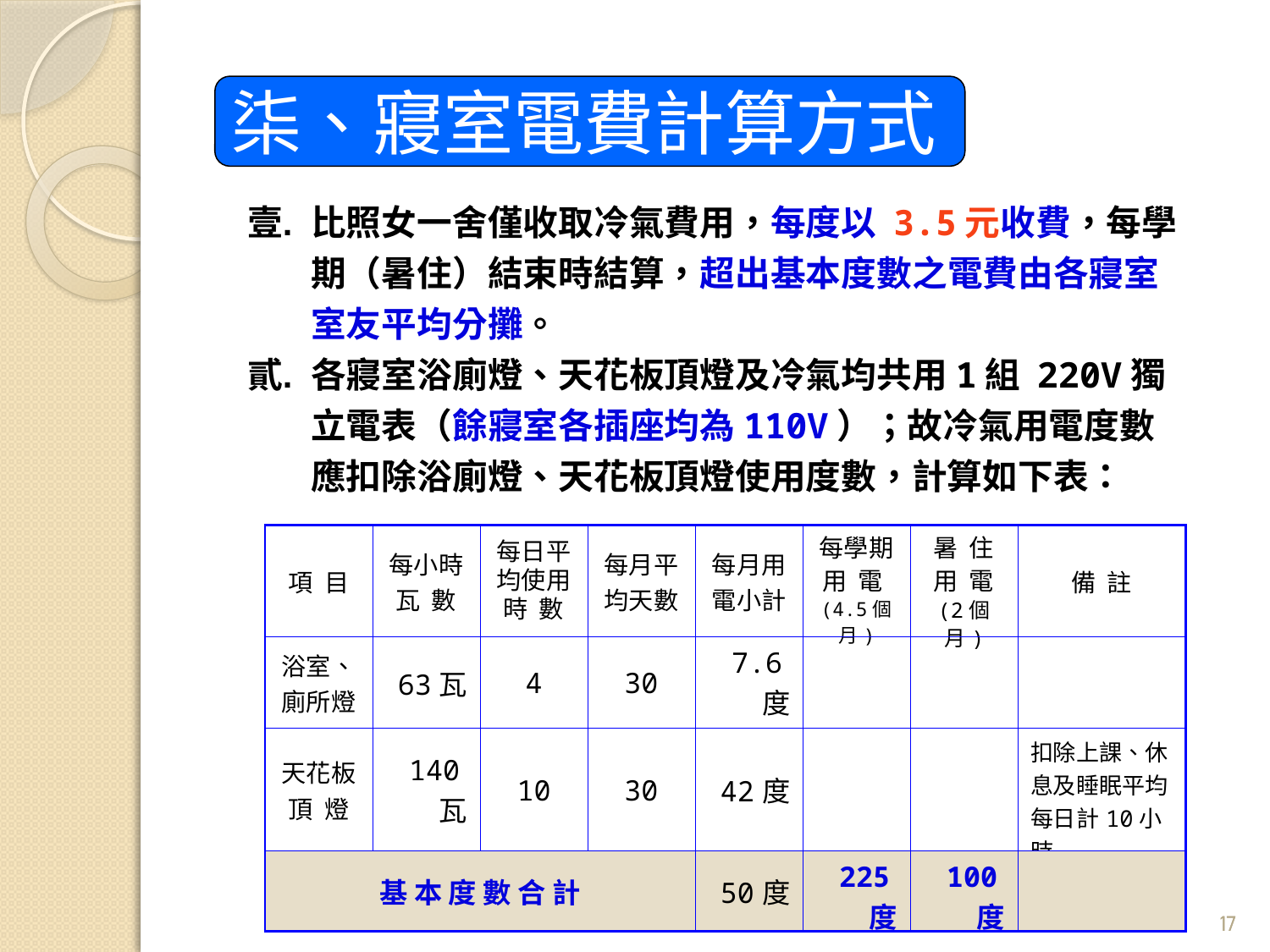

柒、寢室電費計算方式
比照女一舍僅收取冷氣費用，每度以 3.5元收費，每學期（暑住）結束時結算，超出基本度數之電費由各寢室室友平均分攤。
各寢室浴廁燈、天花板頂燈及冷氣均共用1組 220V獨立電表（餘寢室各插座均為110V）；故冷氣用電度數應扣除浴廁燈、天花板頂燈使用度數，計算如下表：
| 項 目 | 每小時 瓦 數 | 每日平均使用時 數 | 每月平均天數 | 每月用電小計 | 每學期用 電(4.5個月) | 暑 住 用 電 (2個月) | 備 註 |
| --- | --- | --- | --- | --- | --- | --- | --- |
| 浴室、 廁所燈 | 63瓦 | 4 | 30 | 7.6度 |  |  |  |
| 天花板 頂 燈 | 140瓦 | 10 | 30 | 42度 |  |  | 扣除上課、休息及睡眠平均每日計10小時 |
| 基 本 度 數 合 計 |  |  |  | 50度 | 225度 | 100度 |  |
17
17